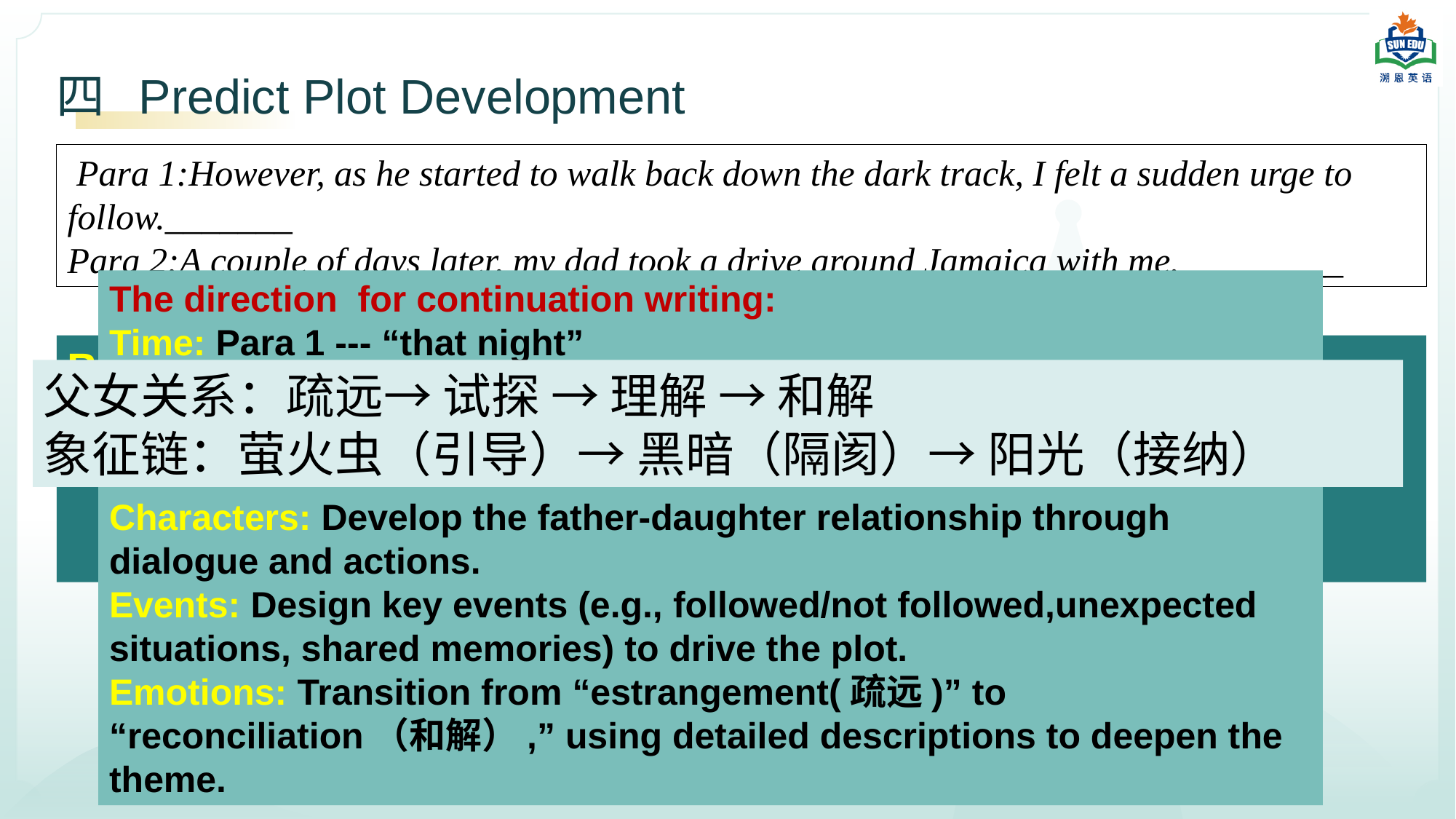

四  Predict Plot Development
 Para 1:However, as he started to walk back down the dark track, I felt a sudden urge to follow._______
Para 2:A couple of days later, my dad took a drive around Jamaica with me._________
The direction  for continuation writing:
Time: Para 1 --- “that night”
      Para 2--- “ A couple of days later”
Place: Para 1 --- “on the dark path”
      Para 2--- “a drive around Jamaica”
Characters: Develop the father-daughter relationship through dialogue and actions.
Events: Design key events (e.g., followed/not followed,unexpected situations, shared memories) to drive the plot.
Emotions: Transition from “estrangement(疏远)” to “reconciliation（和解）,” using detailed descriptions to deepen the theme.
Based on the five elements, anticipate possible continuations:
     - Will the daughter follow her father?
     - How will the road trip help mend their relationship?
     - How will the symbolism of fireflies evolve?
父女关系：疏远→ 试探 → 理解 → 和解
象征链：萤火虫（引导）→ 黑暗（隔阂）→ 阳光（接纳）